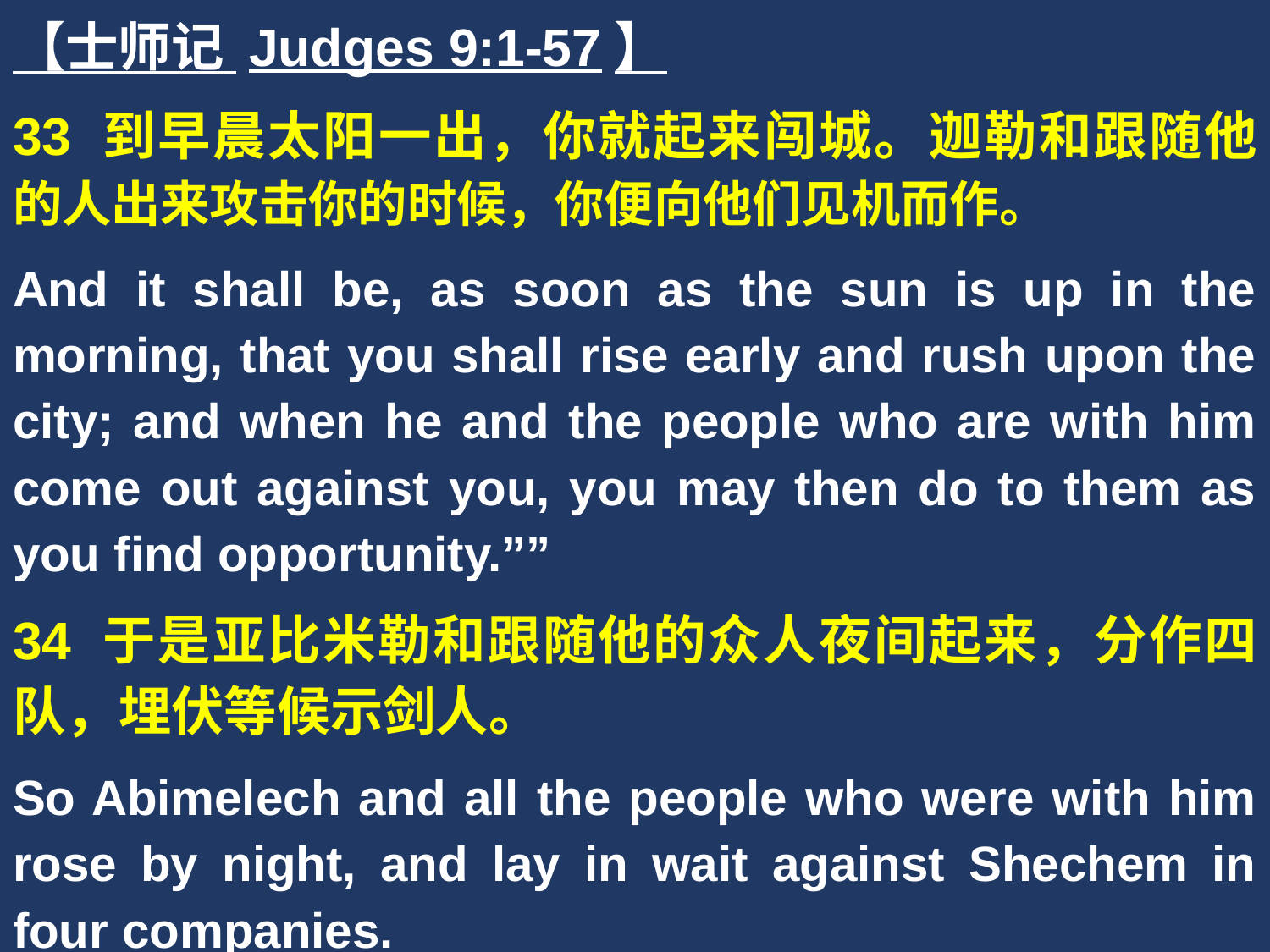

【士师记 Judges 9:1-57】
33 到早晨太阳一出，你就起来闯城。迦勒和跟随他的人出来攻击你的时候，你便向他们见机而作。
And it shall be, as soon as the sun is up in the morning, that you shall rise early and rush upon the city; and when he and the people who are with him come out against you, you may then do to them as you find opportunity.””
34 于是亚比米勒和跟随他的众人夜间起来，分作四队，埋伏等候示剑人。
So Abimelech and all the people who were with him rose by night, and lay in wait against Shechem in four companies.